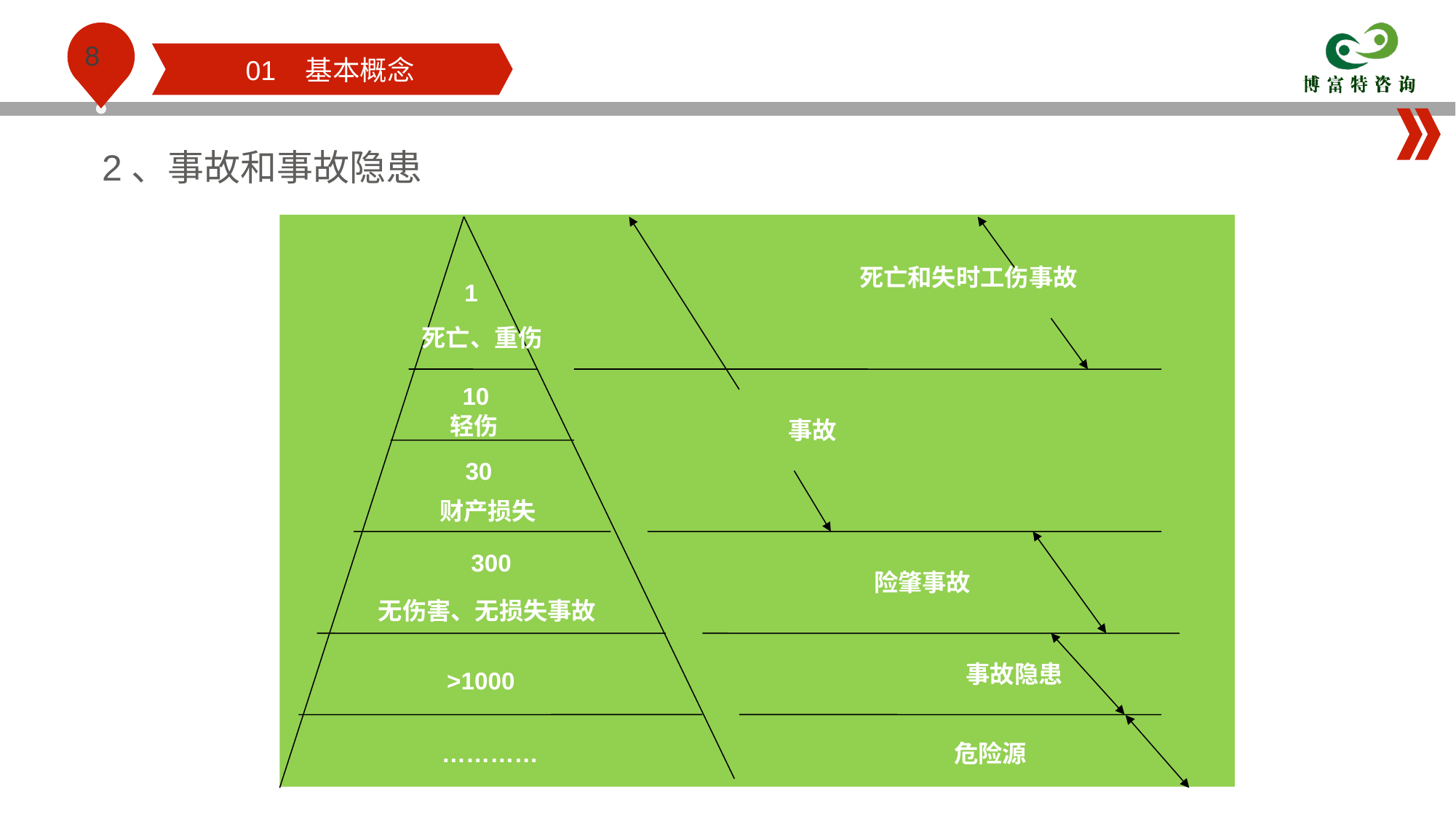

01   基本概念
2、事故和事故隐患

死亡和失时工伤事故
1
死亡、重伤

10
轻伤
事故

30

财产损失

300
险肇事故
无伤害、无损失事故

事故隐患
>1000

…………
危险源